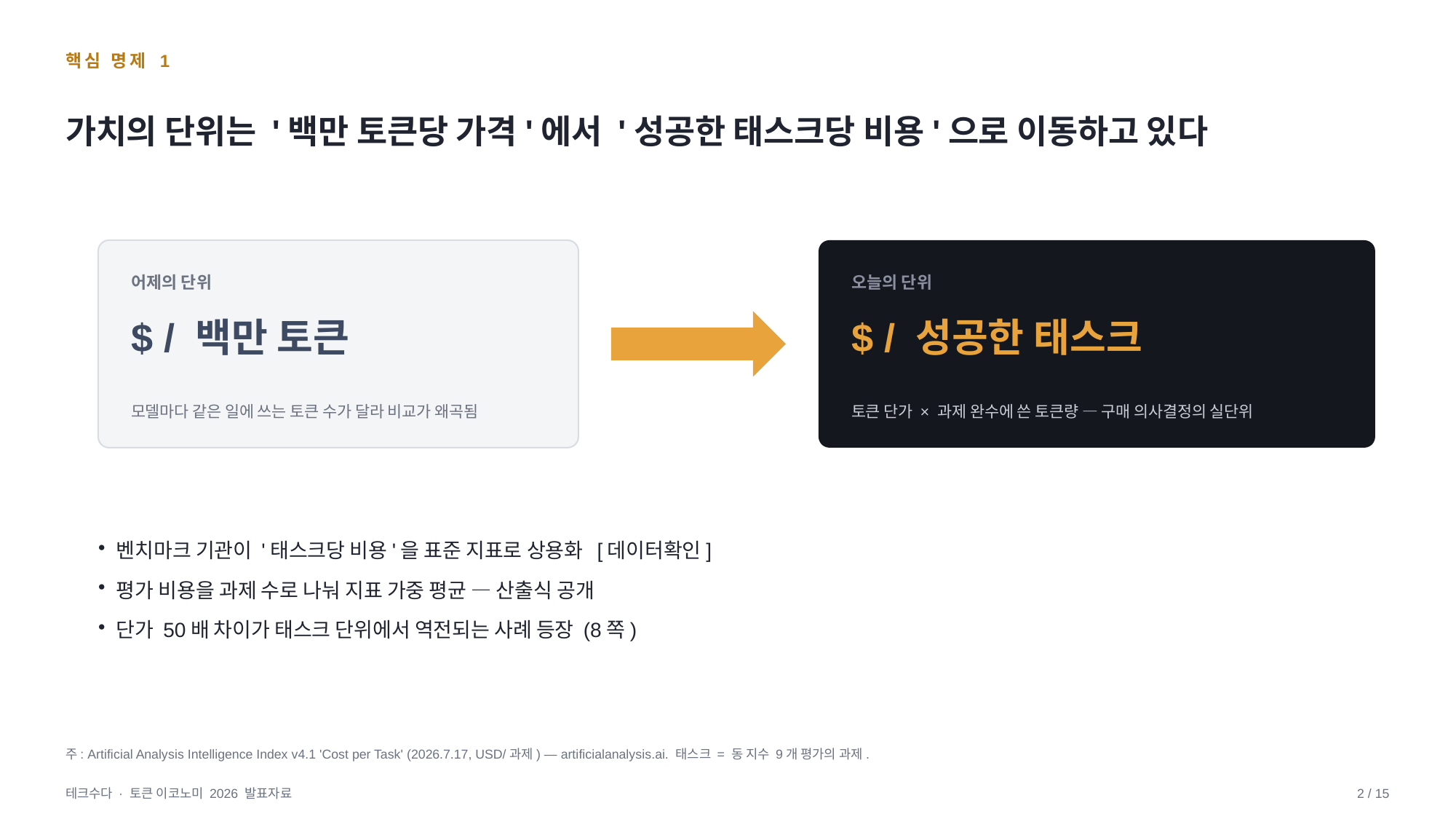

핵심 명제 1
가치의 단위는 '백만 토큰당 가격'에서 '성공한 태스크당 비용'으로 이동하고 있다

어제의 단위
오늘의 단위
$ / 백만 토큰
$ / 성공한 태스크

모델마다 같은 일에 쓰는 토큰 수가 달라 비교가 왜곡됨
토큰 단가 × 과제 완수에 쓴 토큰량 — 구매 의사결정의 실단위
벤치마크 기관이 '태스크당 비용'을 표준 지표로 상용화  [데이터확인]
평가 비용을 과제 수로 나눠 지표 가중 평균 — 산출식 공개
단가 50배 차이가 태스크 단위에서 역전되는 사례 등장 (8쪽)
주: Artificial Analysis Intelligence Index v4.1 'Cost per Task' (2026.7.17, USD/과제) — artificialanalysis.ai. 태스크 = 동 지수 9개 평가의 과제.
테크수다 · 토큰 이코노미 2026 발표자료
2 / 15